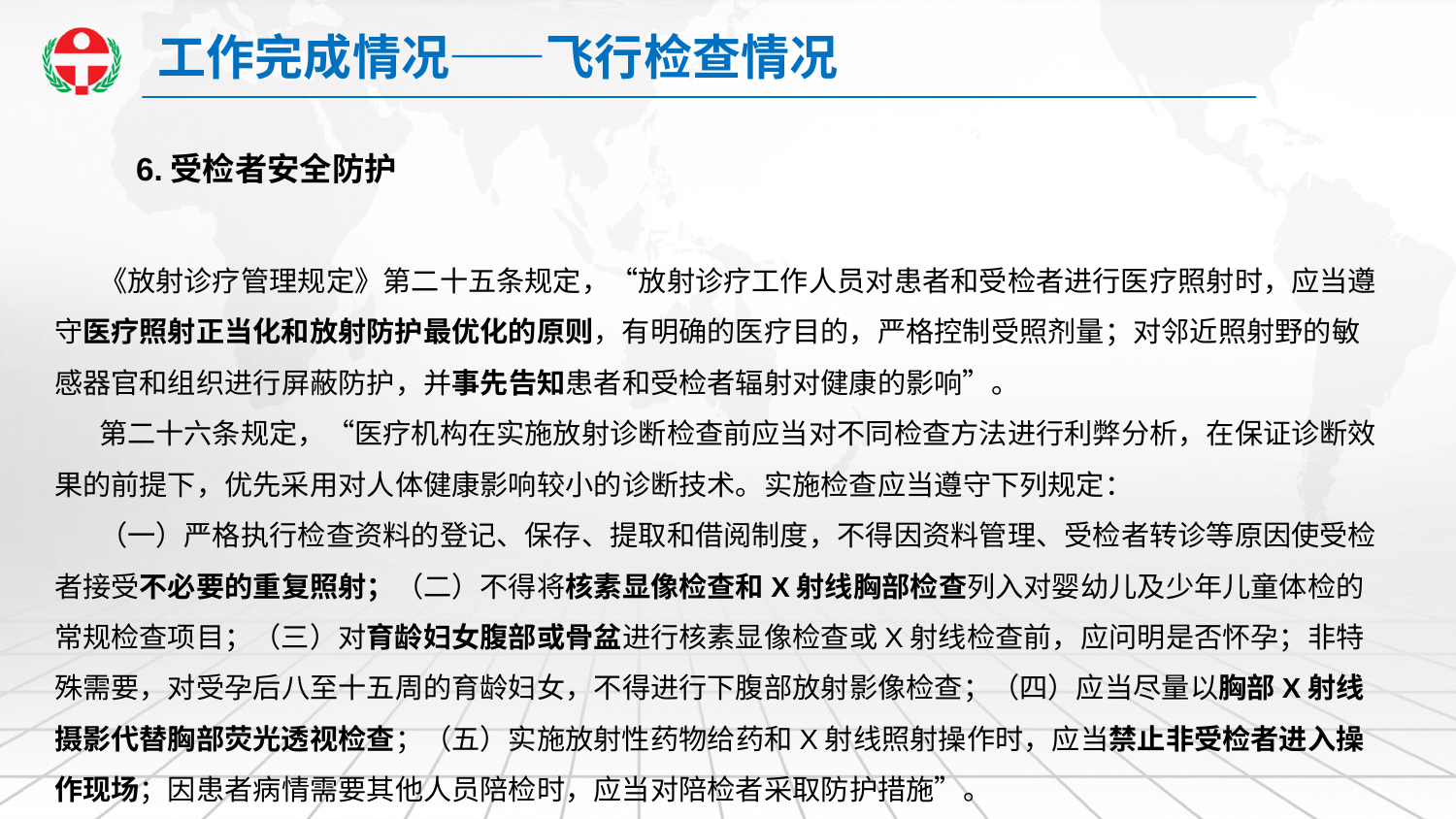

工作完成情况——飞行检查情况
        6.受检者安全防护

      《放射诊疗管理规定》第二十五条规定，“放射诊疗工作人员对患者和受检者进行医疗照射时，应当遵守医疗照射正当化和放射防护最优化的原则，有明确的医疗目的，严格控制受照剂量；对邻近照射野的敏感器官和组织进行屏蔽防护，并事先告知患者和受检者辐射对健康的影响”。
      第二十六条规定，“医疗机构在实施放射诊断检查前应当对不同检查方法进行利弊分析，在保证诊断效果的前提下，优先采用对人体健康影响较小的诊断技术。实施检查应当遵守下列规定：
      （一）严格执行检查资料的登记、保存、提取和借阅制度，不得因资料管理、受检者转诊等原因使受检者接受不必要的重复照射；（二）不得将核素显像检查和X射线胸部检查列入对婴幼儿及少年儿童体检的常规检查项目；（三）对育龄妇女腹部或骨盆进行核素显像检查或X射线检查前，应问明是否怀孕；非特殊需要，对受孕后八至十五周的育龄妇女，不得进行下腹部放射影像检查；（四）应当尽量以胸部X射线摄影代替胸部荧光透视检查；（五）实施放射性药物给药和X射线照射操作时，应当禁止非受检者进入操作现场；因患者病情需要其他人员陪检时，应当对陪检者采取防护措施”。